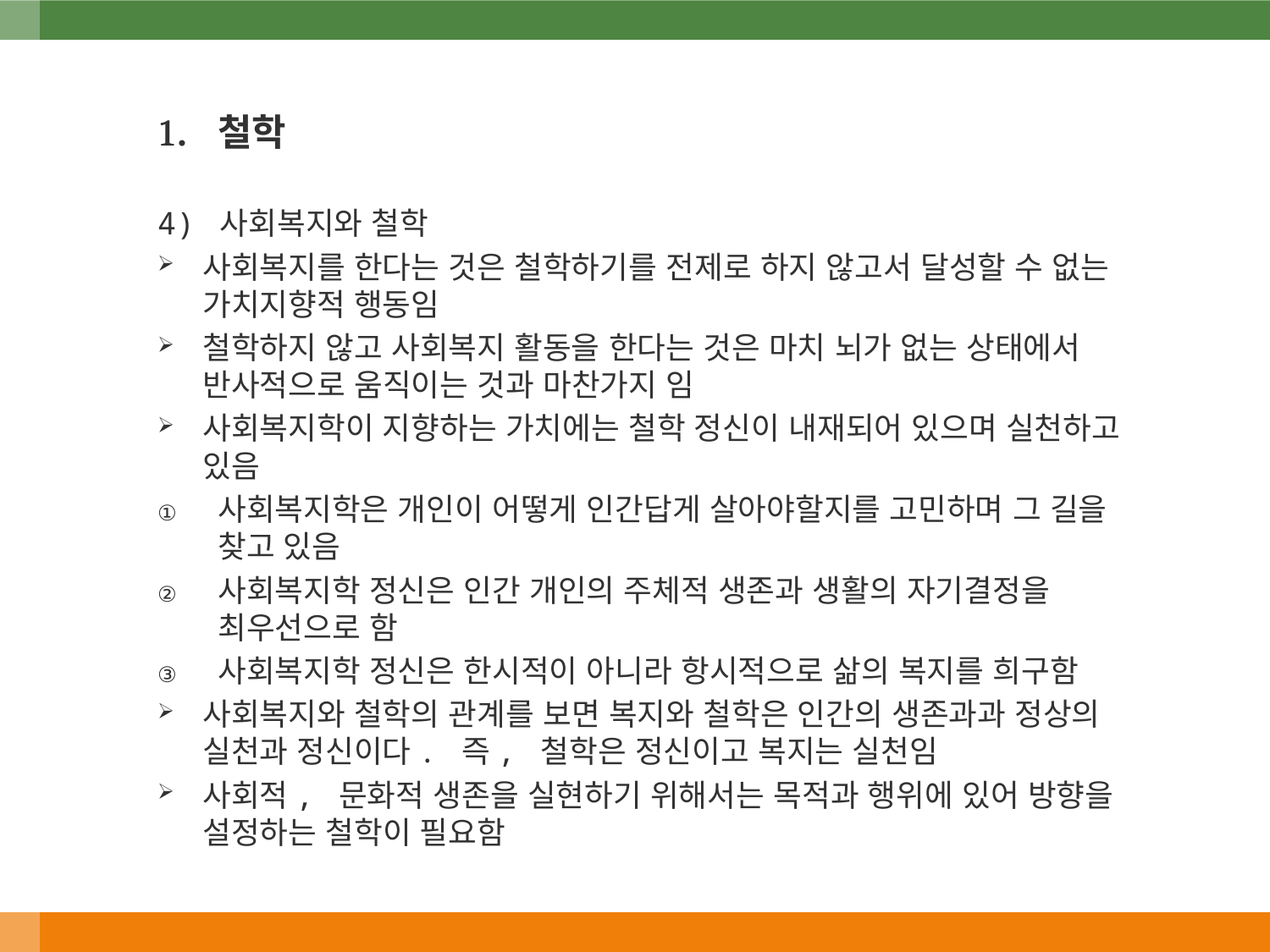

1.  철학

4) 사회복지와 철학
사회복지를 한다는 것은 철학하기를 전제로 하지 않고서 달성할 수 없는 가치지향적 행동임
철학하지 않고 사회복지 활동을 한다는 것은 마치 뇌가 없는 상태에서 반사적으로 움직이는 것과 마찬가지 임
사회복지학이 지향하는 가치에는 철학 정신이 내재되어 있으며 실천하고 있음
사회복지학은 개인이 어떻게 인간답게 살아야할지를 고민하며 그 길을 찾고 있음
사회복지학 정신은 인간 개인의 주체적 생존과 생활의 자기결정을 최우선으로 함
사회복지학 정신은 한시적이 아니라 항시적으로 삶의 복지를 희구함
사회복지와 철학의 관계를 보면 복지와 철학은 인간의 생존과과 정상의 실천과 정신이다. 즉, 철학은 정신이고 복지는 실천임
사회적, 문화적 생존을 실현하기 위해서는 목적과 행위에 있어 방향을 설정하는 철학이 필요함